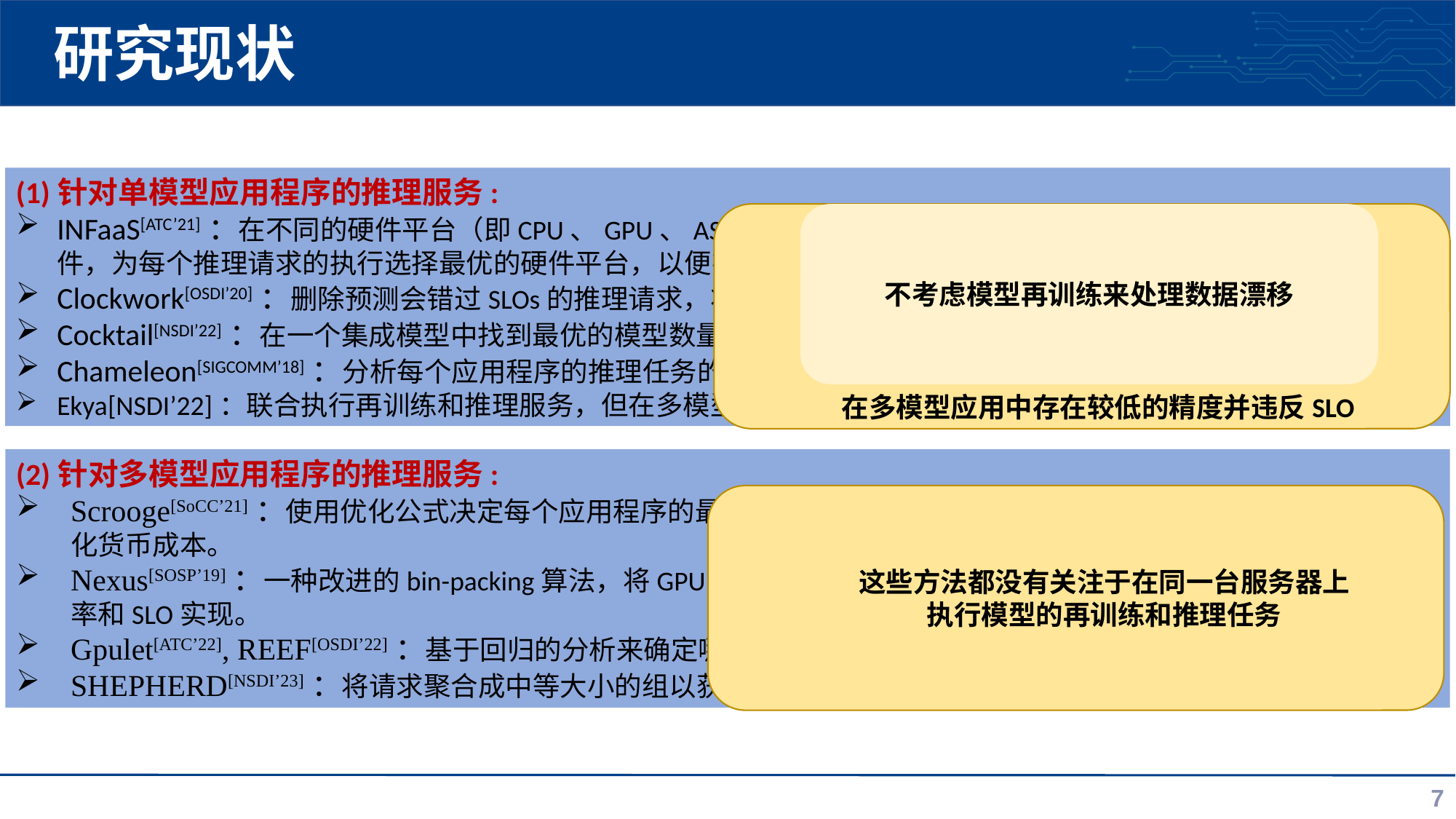

# 研究现状
(1)针对单模型应用程序的推理服务:
INFaaS[ATC’21]：在不同的硬件平台（即CPU、GPU、ASIC）上使用整数线性规划公式和预先计算的性能成本配置文件，为每个推理请求的执行选择最优的硬件平台，以便在满足SLOs。
Clockwork[OSDI’20]：删除预测会错过SLOs的推理请求，将更多的GPU资源留给其他请求，以最小化尾部延迟。
Cocktail[NSDI’22]：在一个集成模型中找到最优的模型数量，以最大限度地提高精度和满足SLOs。
Chameleon[SIGCOMM’18]：分析每个应用程序的推理任务的最优配置，以最小的GPU资源并最大化准确性。
Ekya[NSDI’22]：联合执行再训练和推理服务，但在多模型应用中存在较低的精度并违反SLO。

不考虑模型再训练来处理数据漂移
在多模型应用中存在较低的精度并违反SLO
(2)针对多模型应用程序的推理服务:
Scrooge[SoCC’21]：使用优化公式决定每个应用程序的最优GPU类型和公共云的数量，以最大限度地实现SLO和最小化货币成本。
Nexus[SOSP’19]：一种改进的bin-packing算法，将GPU时间分配给多个应用程序，以最大限度地提高GPU资源利用率和SLO实现。
Gpulet[ATC’22], REEF[OSDI’22]：基于回归的分析来确定哪些模型要并发运行，以最小化模型间的GPU内存干扰。
SHEPHERD[NSDI’23]：将请求聚合成中等大小的组以获得高利用率。

这些方法都没有关注于在同一台服务器上
执行模型的再训练和推理任务
7